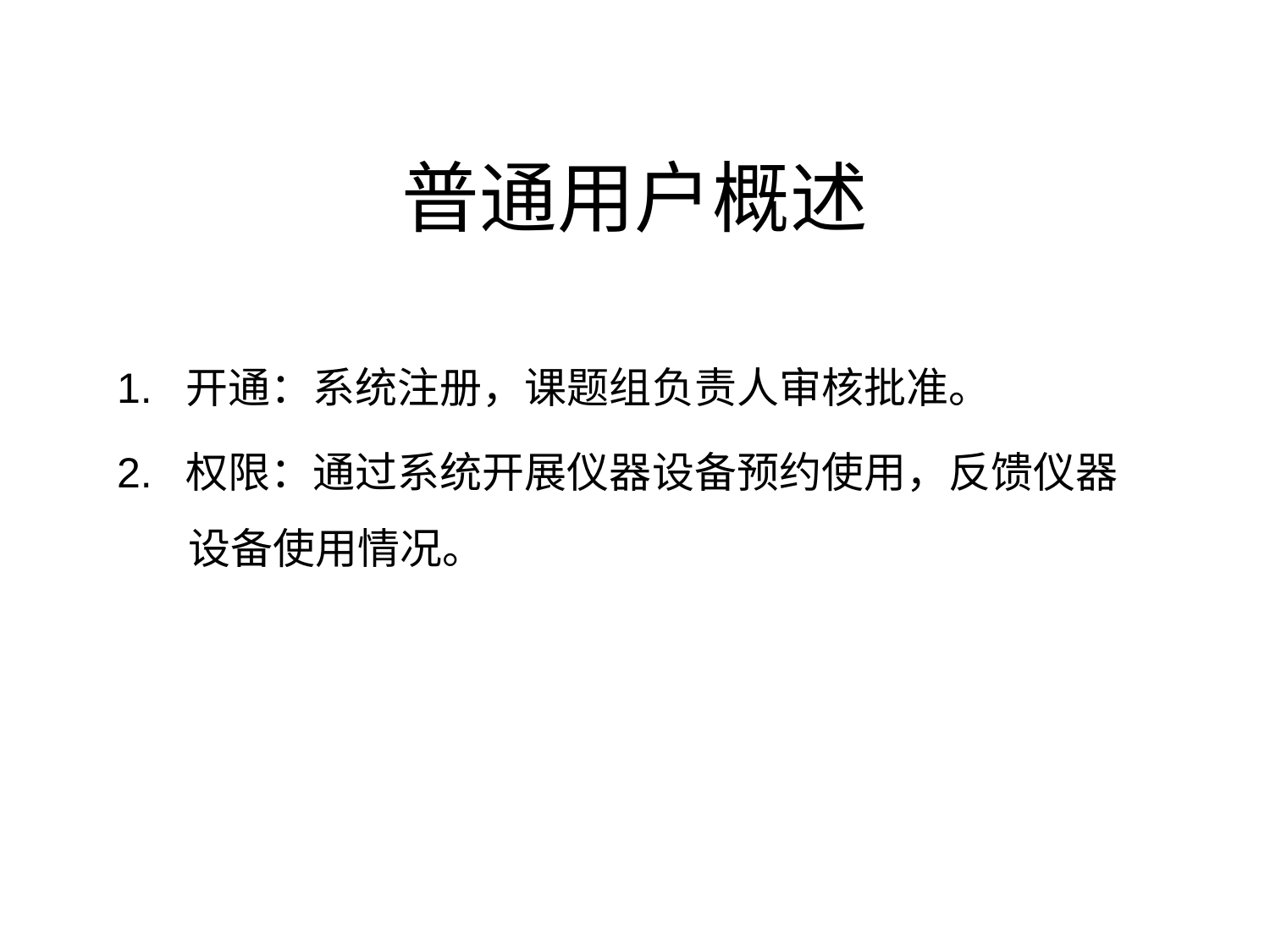

# 普通用户概述
1.  开通：系统注册，课题组负责人审核批准。
2.  权限：通过系统开展仪器设备预约使用，反馈仪器设备使用情况。